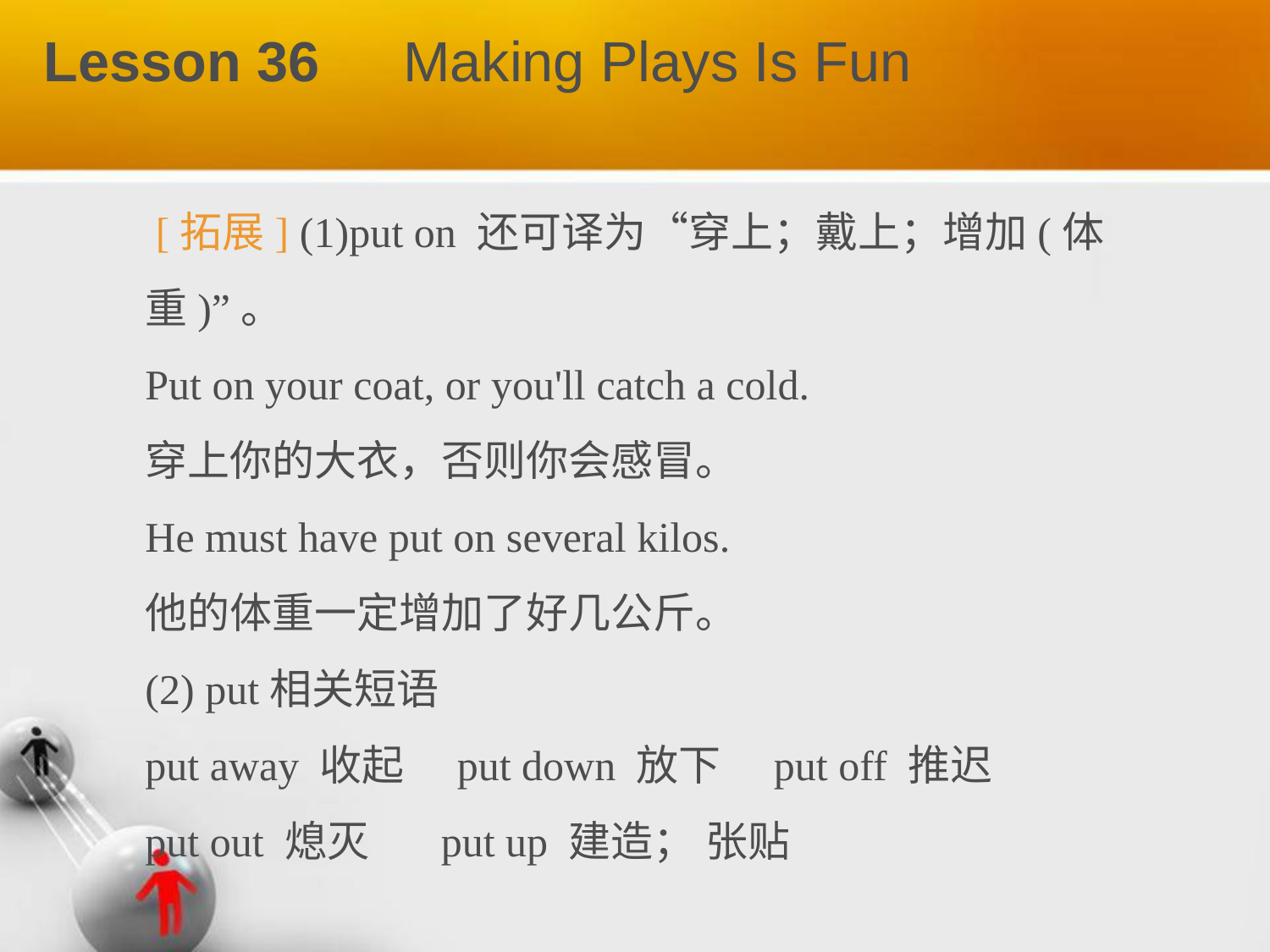

Lesson 36　Making Plays Is Fun
 [拓展] (1)put on 还可译为“穿上；戴上；增加(体重)”。
Put on your coat, or you'll catch a cold.
穿上你的大衣，否则你会感冒。
He must have put on several kilos.
他的体重一定增加了好几公斤。
(2) put相关短语
put away 收起　put down 放下　put off 推迟
put out 熄灭　  put up 建造； 张贴